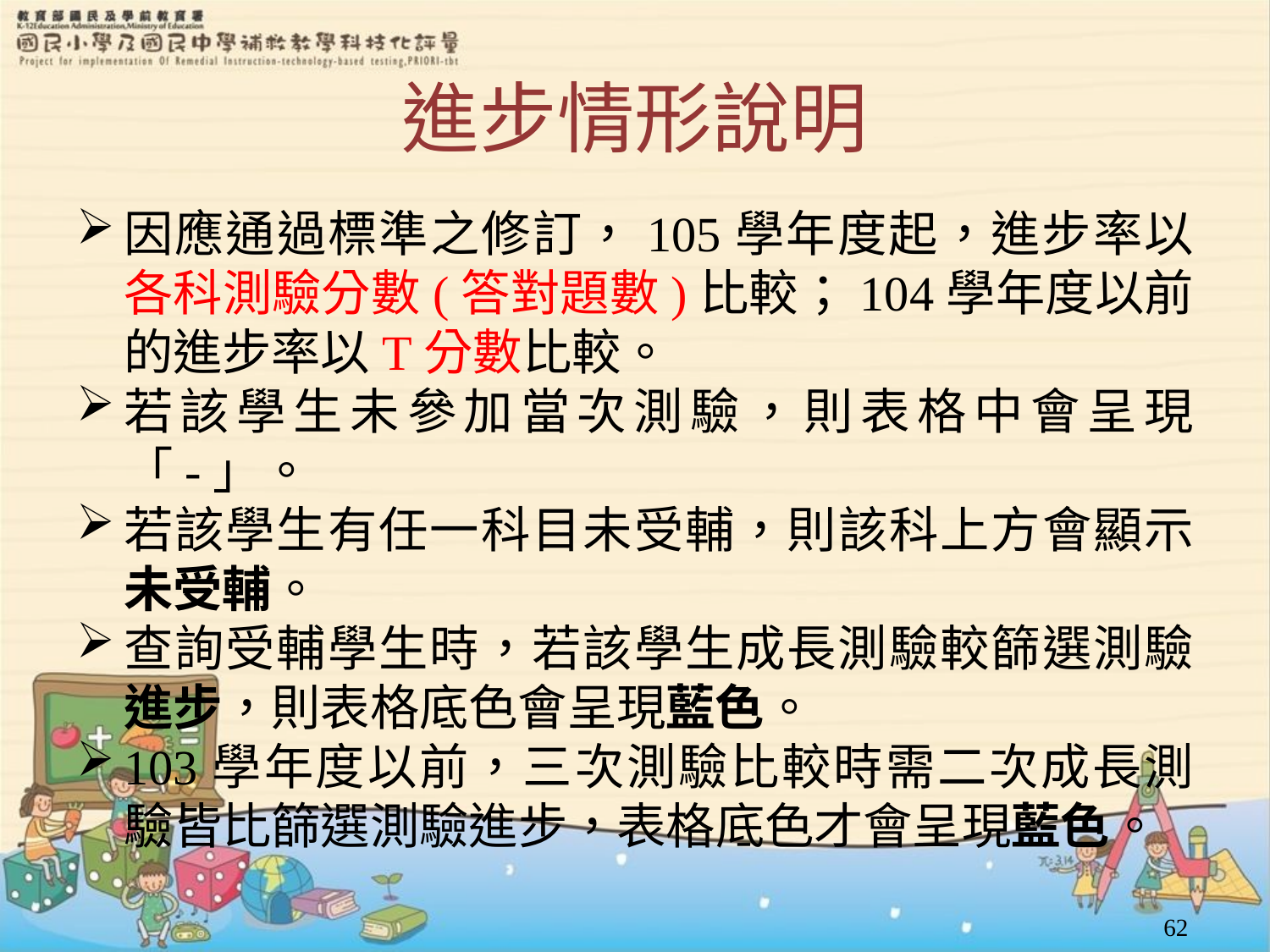

# 進步情形說明
因應通過標準之修訂，105學年度起，進步率以各科測驗分數(答對題數)比較；104學年度以前的進步率以T分數比較。
若該學生未參加當次測驗，則表格中會呈現「-」。
若該學生有任一科目未受輔，則該科上方會顯示未受輔。
查詢受輔學生時，若該學生成長測驗較篩選測驗進步，則表格底色會呈現藍色。
103學年度以前，三次測驗比較時需二次成長測驗皆比篩選測驗進步，表格底色才會呈現藍色。
62